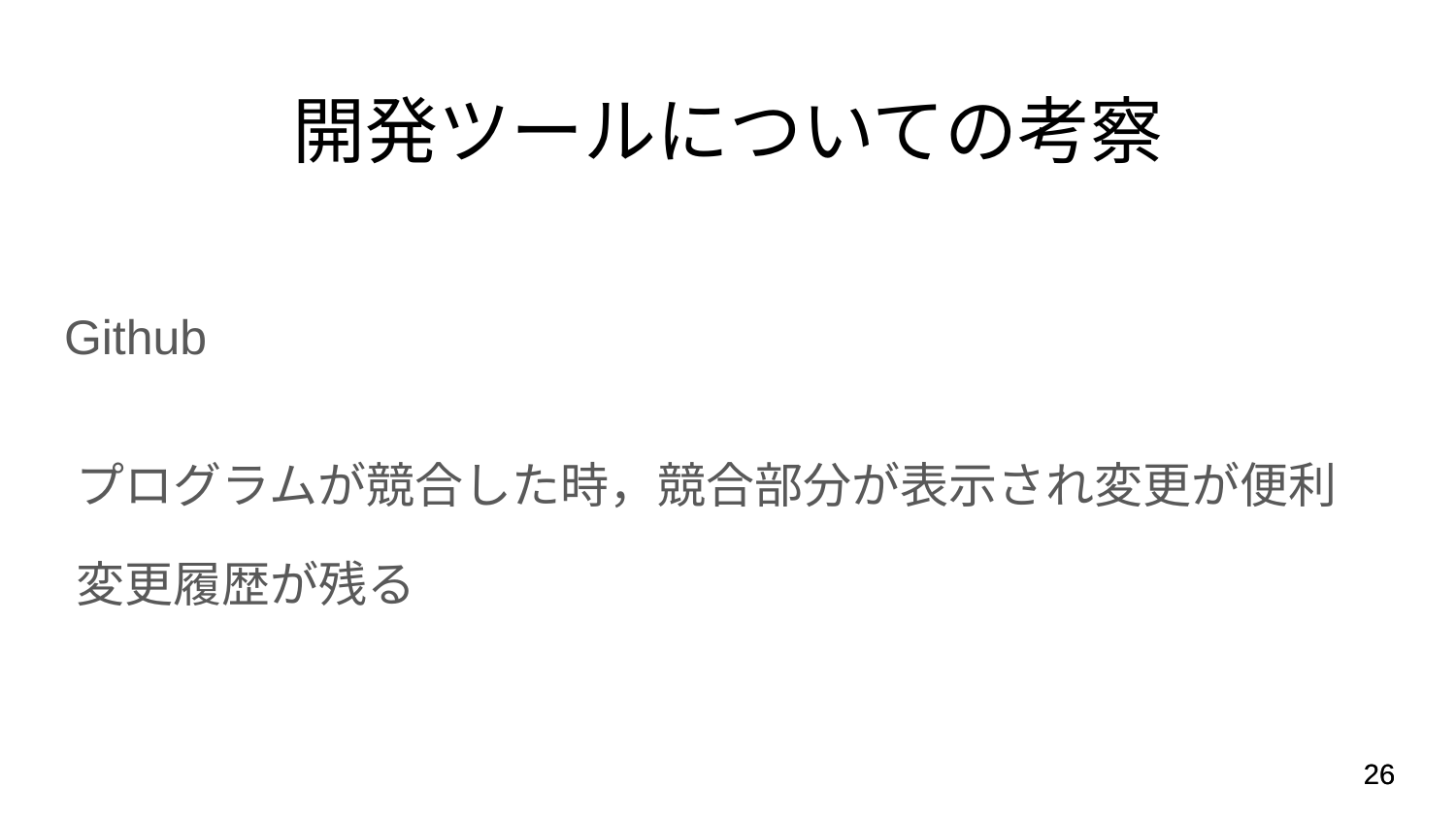

# 開発ツールについての考察

Github
プログラムが競合した時，競合部分が表示され変更が便利
変更履歴が残る
26
26